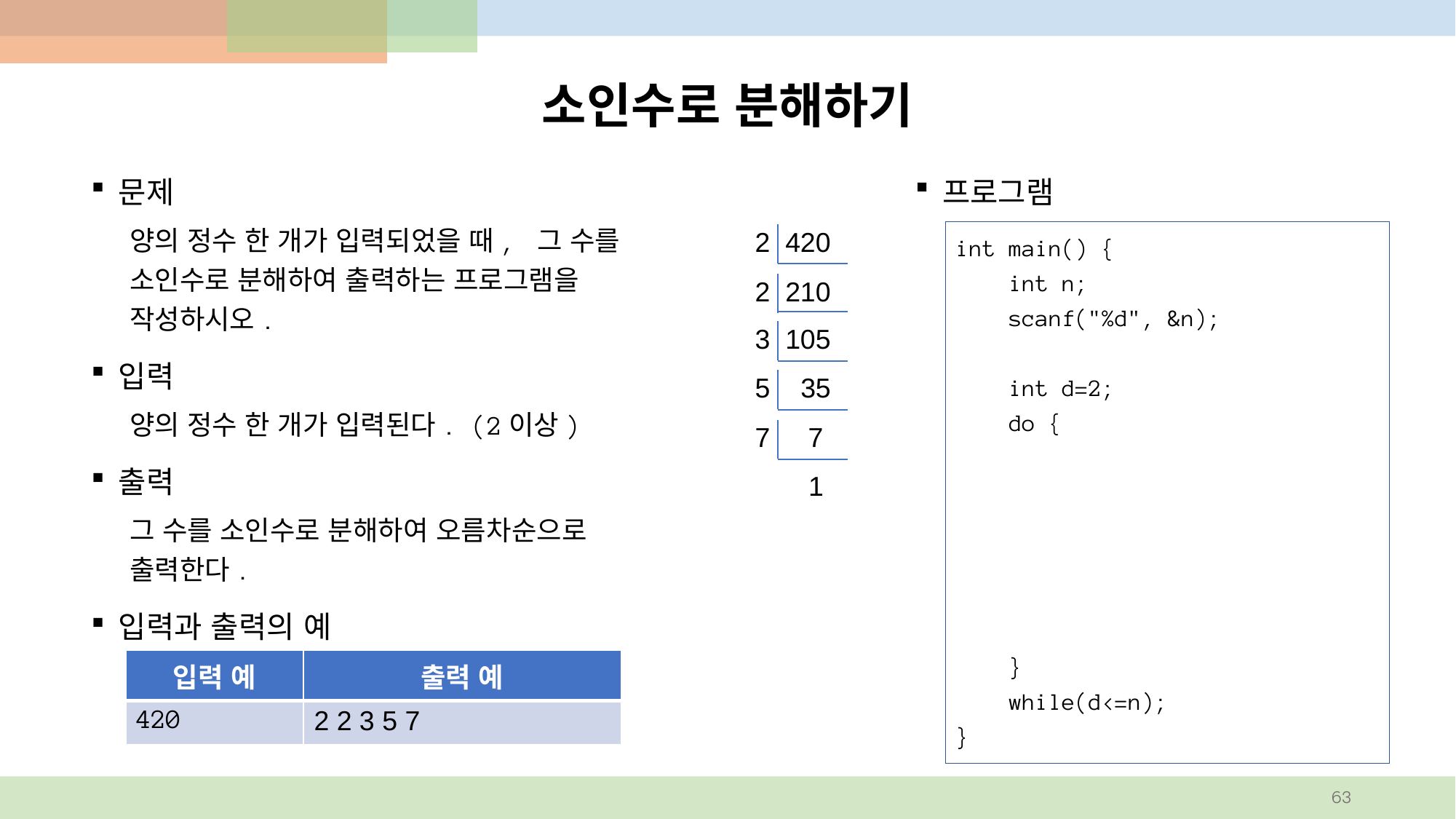

# 소인수로 분해하기
프로그램
문제
양의 정수 한 개가 입력되었을 때, 그 수를 소인수로 분해하여 출력하는 프로그램을 작성하시오.
입력
양의 정수 한 개가 입력된다. (2이상)
출력
그 수를 소인수로 분해하여 오름차순으로 출력한다.
입력과 출력의 예
2  420
int main() {
    int n;
    scanf("%d", &n);

    int d=2;
    do {
        if(n%d==0) {
            printf("%d ", d);
            n=n/d;
        }
        else
            d++;
    }
    while(d<=n);
}
2  210
3  105
5    35
7     7

       1
| 입력 예 | 출력 예 |
| --- | --- |
| 420 | 2 2 3 5 7 |
63